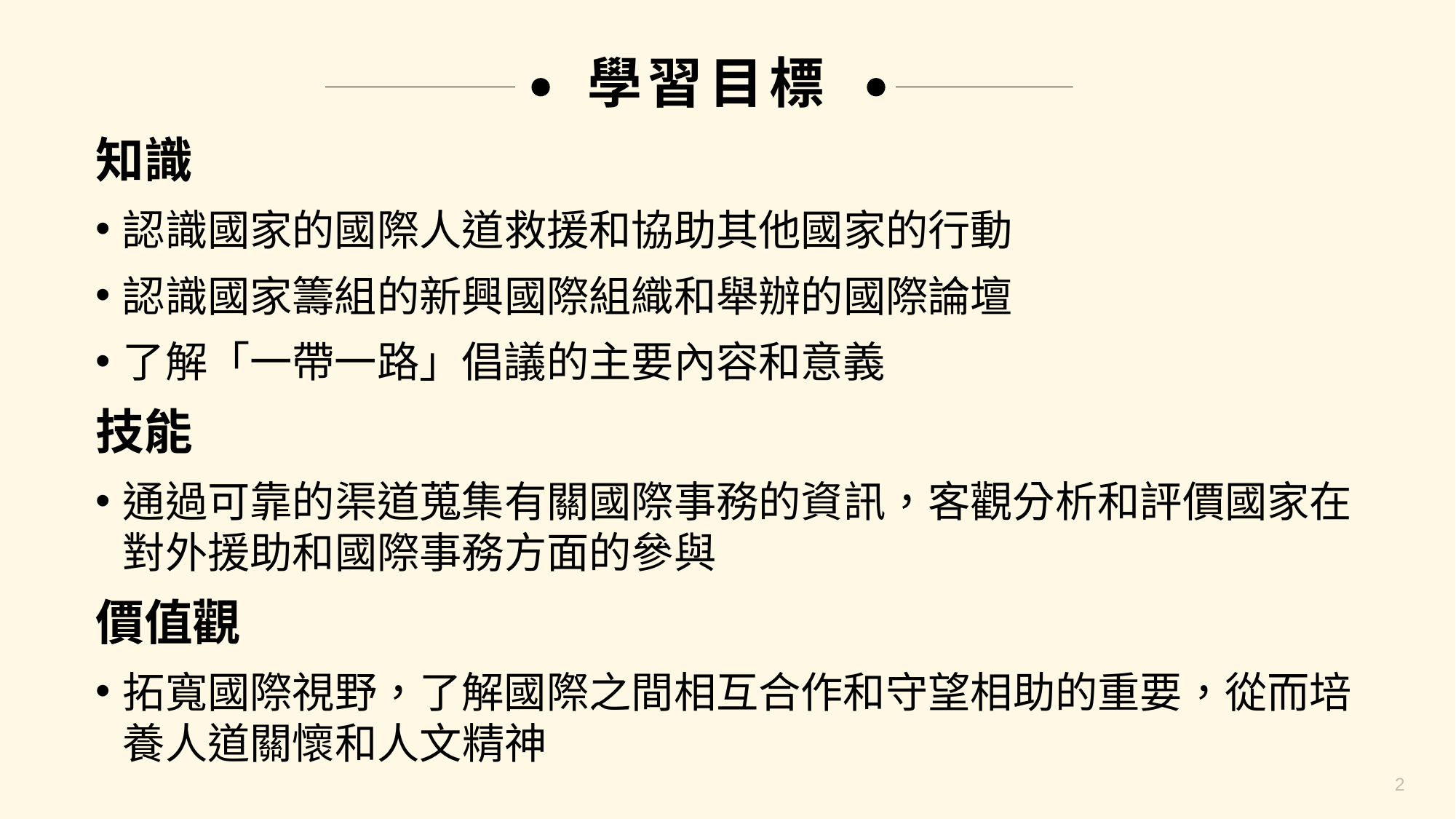

學習目標

知識
認識國家的國際人道救援和協助其他國家的行動
認識國家籌組的新興國際組織和舉辦的國際論壇
了解「一帶一路」倡議的主要內容和意義
技能
通過可靠的渠道蒐集有關國際事務的資訊，客觀分析和評價國家在對外援助和國際事務方面的參與
價值觀
拓寬國際視野，了解國際之間相互合作和守望相助的重要，從而培養人道關懷和人文精神